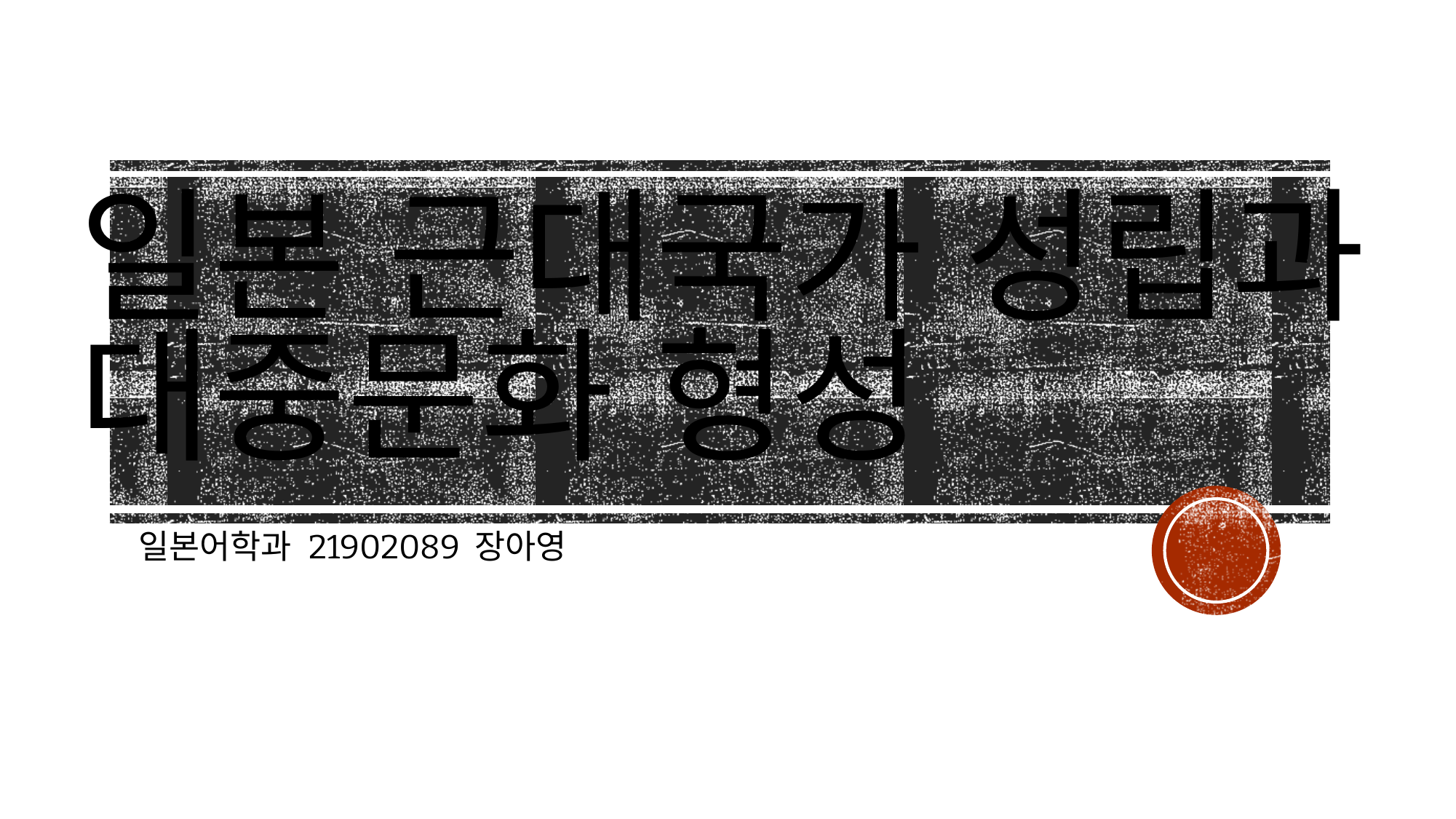

# 일본 근대국가 성립과 대중문화 형성
일본어학과 21902089 장아영